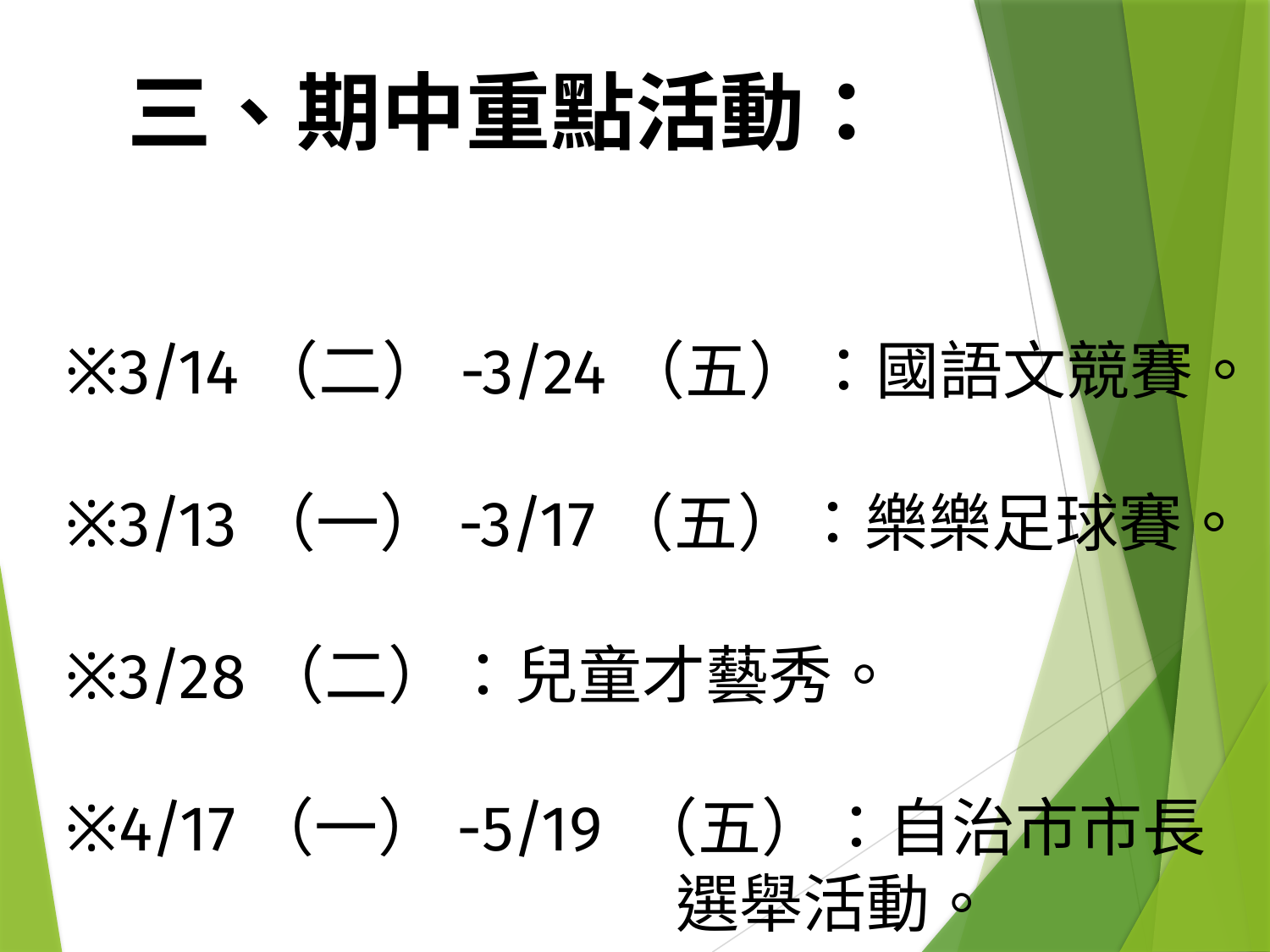

三、期中重點活動：
※3/14（二）-3/24（五）：國語文競賽。

※3/13（一）-3/17（五）：樂樂足球賽。

※3/28（二）：兒童才藝秀。

※4/17（一）-5/19 （五）：自治市市長
                                          選舉活動。